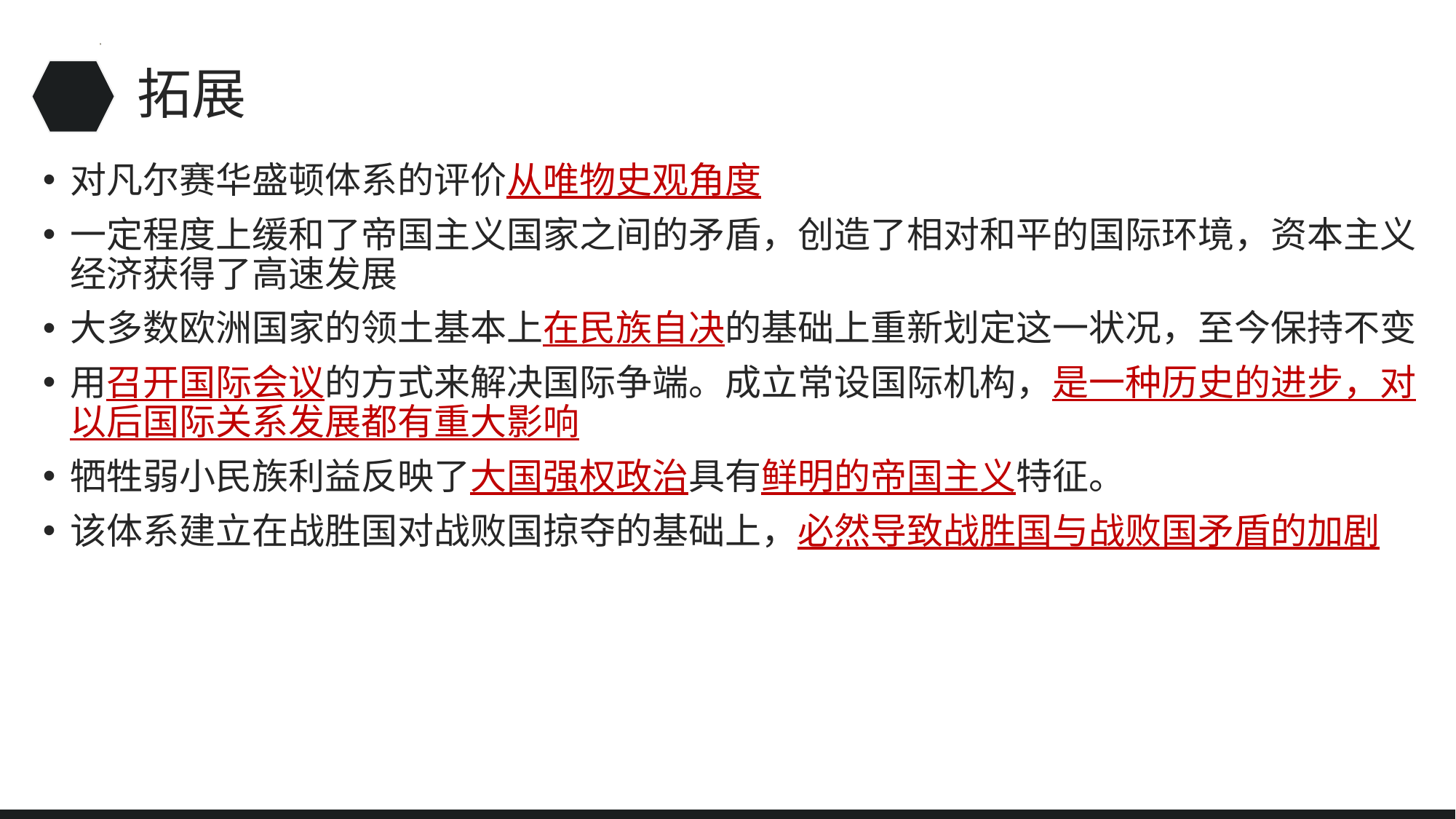

# 拓展
对凡尔赛华盛顿体系的评价从唯物史观角度
一定程度上缓和了帝国主义国家之间的矛盾，创造了相对和平的国际环境，资本主义经济获得了高速发展
大多数欧洲国家的领土基本上在民族自决的基础上重新划定这一状况，至今保持不变
用召开国际会议的方式来解决国际争端。成立常设国际机构，是一种历史的进步，对以后国际关系发展都有重大影响
牺牲弱小民族利益反映了大国强权政治具有鲜明的帝国主义特征。
该体系建立在战胜国对战败国掠夺的基础上，必然导致战胜国与战败国矛盾的加剧